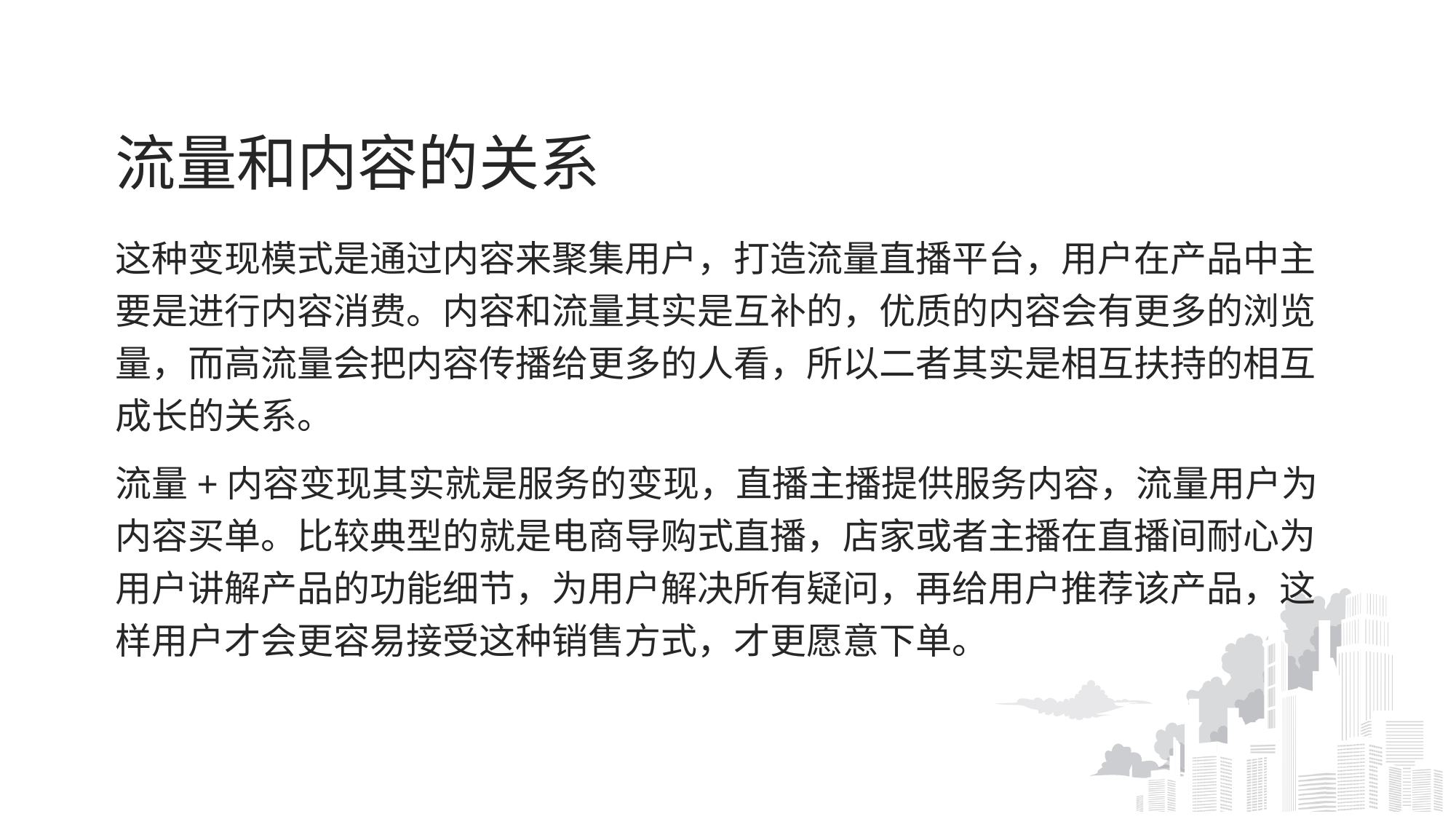

# 流量和内容的关系
这种变现模式是通过内容来聚集用户，打造流量直播平台，用户在产品中主要是进行内容消费。内容和流量其实是互补的，优质的内容会有更多的浏览量，而高流量会把内容传播给更多的人看，所以二者其实是相互扶持的相互成长的关系。
流量+内容变现其实就是服务的变现，直播主播提供服务内容，流量用户为内容买单。比较典型的就是电商导购式直播，店家或者主播在直播间耐心为用户讲解产品的功能细节，为用户解决所有疑问，再给用户推荐该产品，这样用户才会更容易接受这种销售方式，才更愿意下单。